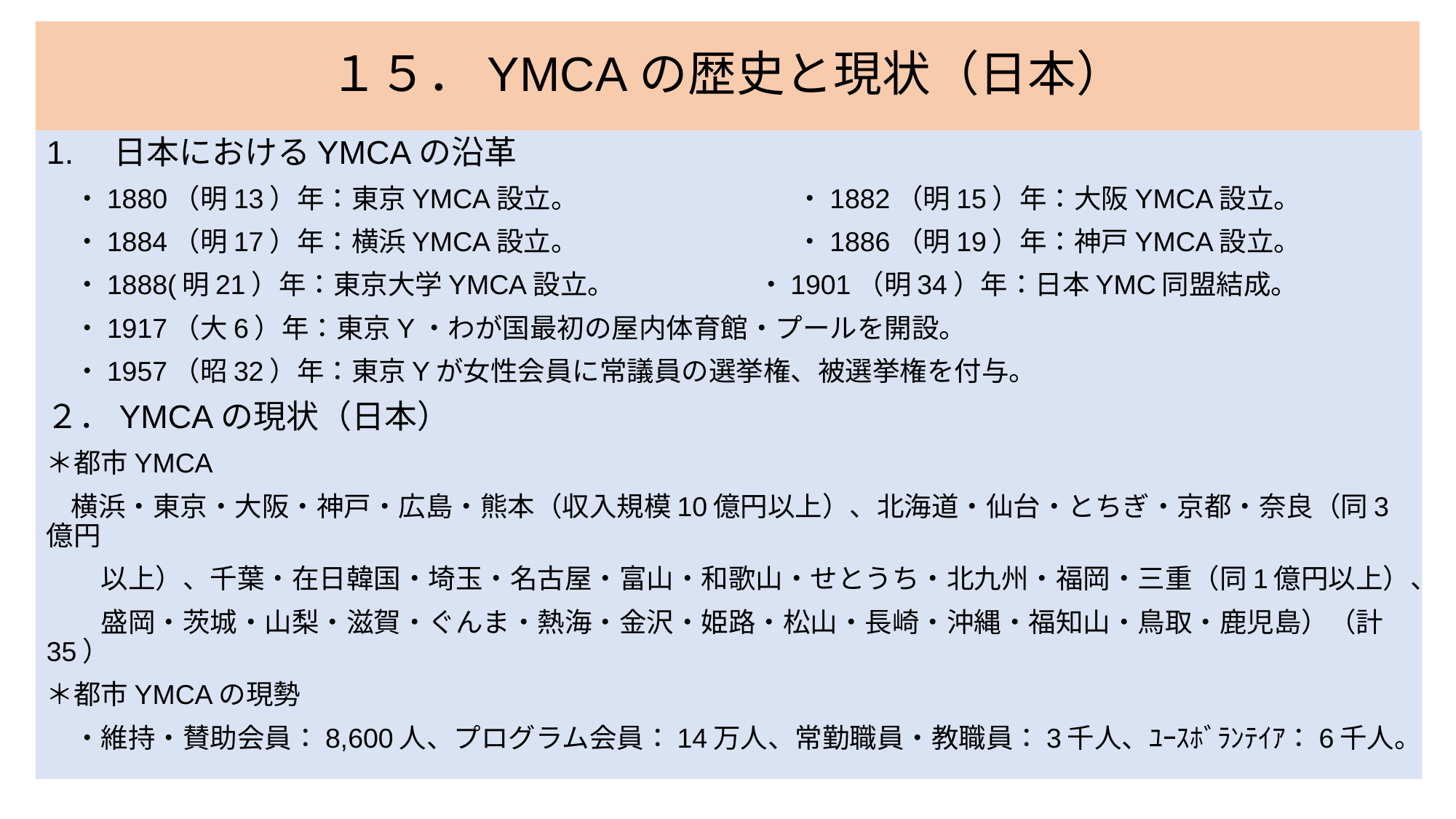

# １５．YMCAの歴史と現状（日本）
1.　日本におけるYMCAの沿革
　・1880（明13）年：東京YMCA設立。　　　　　　　　・1882（明15）年：大阪YMCA設立。
　・1884（明17）年：横浜YMCA設立。　　　　　　　　・1886（明19）年：神戸YMCA設立。
　・1888(明21）年：東京大学YMCA設立。　　　　　 ・1901（明34）年：日本YMC同盟結成。
　・1917（大6）年：東京Y・わが国最初の屋内体育館・プールを開設。
　・1957（昭32）年：東京Yが女性会員に常議員の選挙権、被選挙権を付与。
２．YMCAの現状（日本）
＊都市YMCA
   横浜・東京・大阪・神戸・広島・熊本（収入規模10億円以上）、北海道・仙台・とちぎ・京都・奈良（同3億円
　　以上）、千葉・在日韓国・埼玉・名古屋・富山・和歌山・せとうち・北九州・福岡・三重（同1億円以上）、
　　盛岡・茨城・山梨・滋賀・ぐんま・熱海・金沢・姫路・松山・長崎・沖縄・福知山・鳥取・鹿児島）（計35）
＊都市YMCAの現勢
　・維持・賛助会員：8,600人、プログラム会員：14万人、常勤職員・教職員：3千人、ﾕｰｽﾎﾞﾗﾝﾃｲｱ：6千人。